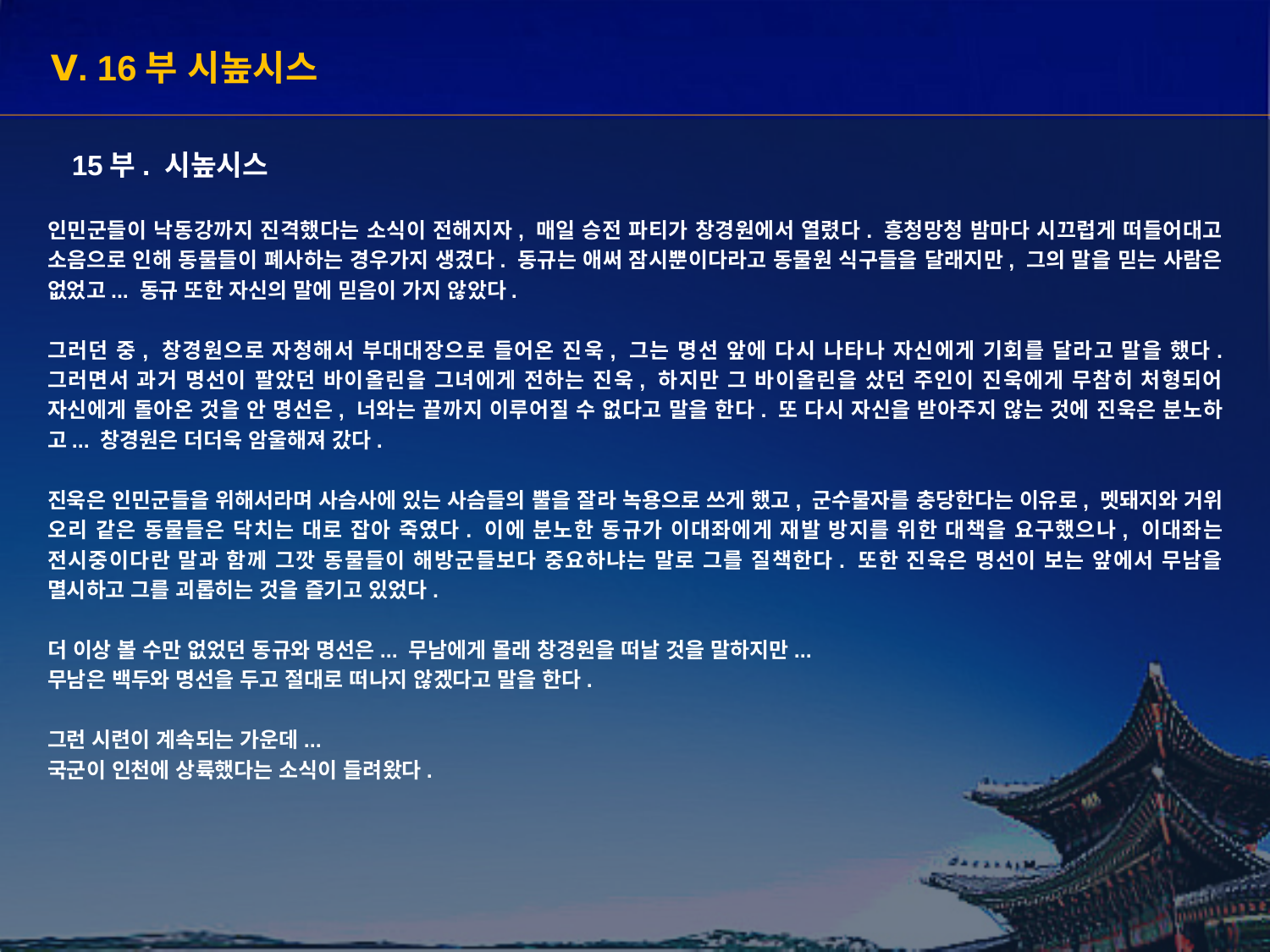

Ⅴ. 16부 시높시스

15부. 시높시스

인민군들이 낙동강까지 진격했다는 소식이 전해지자, 매일 승전 파티가 창경원에서 열렸다. 흥청망청 밤마다 시끄럽게 떠들어대고 소음으로 인해 동물들이 폐사하는 경우가지 생겼다. 동규는 애써 잠시뿐이다라고 동물원 식구들을 달래지만, 그의 말을 믿는 사람은 없었고... 동규 또한 자신의 말에 믿음이 가지 않았다.

그러던 중, 창경원으로 자청해서 부대대장으로 들어온 진욱, 그는 명선 앞에 다시 나타나 자신에게 기회를 달라고 말을 했다. 그러면서 과거 명선이 팔았던 바이올린을 그녀에게 전하는 진욱, 하지만 그 바이올린을 샀던 주인이 진욱에게 무참히 처형되어 자신에게 돌아온 것을 안 명선은, 너와는 끝까지 이루어질 수 없다고 말을 한다. 또 다시 자신을 받아주지 않는 것에 진욱은 분노하고... 창경원은 더더욱 암울해져 갔다.

진욱은 인민군들을 위해서라며 사슴사에 있는 사슴들의 뿔을 잘라 녹용으로 쓰게 했고, 군수물자를 충당한다는 이유로, 멧돼지와 거위 오리 같은 동물들은 닥치는 대로 잡아 죽였다. 이에 분노한 동규가 이대좌에게 재발 방지를 위한 대책을 요구했으나, 이대좌는 전시중이다란 말과 함께 그깟 동물들이 해방군들보다 중요하냐는 말로 그를 질책한다. 또한 진욱은 명선이 보는 앞에서 무남을 멸시하고 그를 괴롭히는 것을 즐기고 있었다.

더 이상 볼 수만 없었던 동규와 명선은... 무남에게 몰래 창경원을 떠날 것을 말하지만...
무남은 백두와 명선을 두고 절대로 떠나지 않겠다고 말을 한다.

그런 시련이 계속되는 가운데...
국군이 인천에 상륙했다는 소식이 들려왔다.